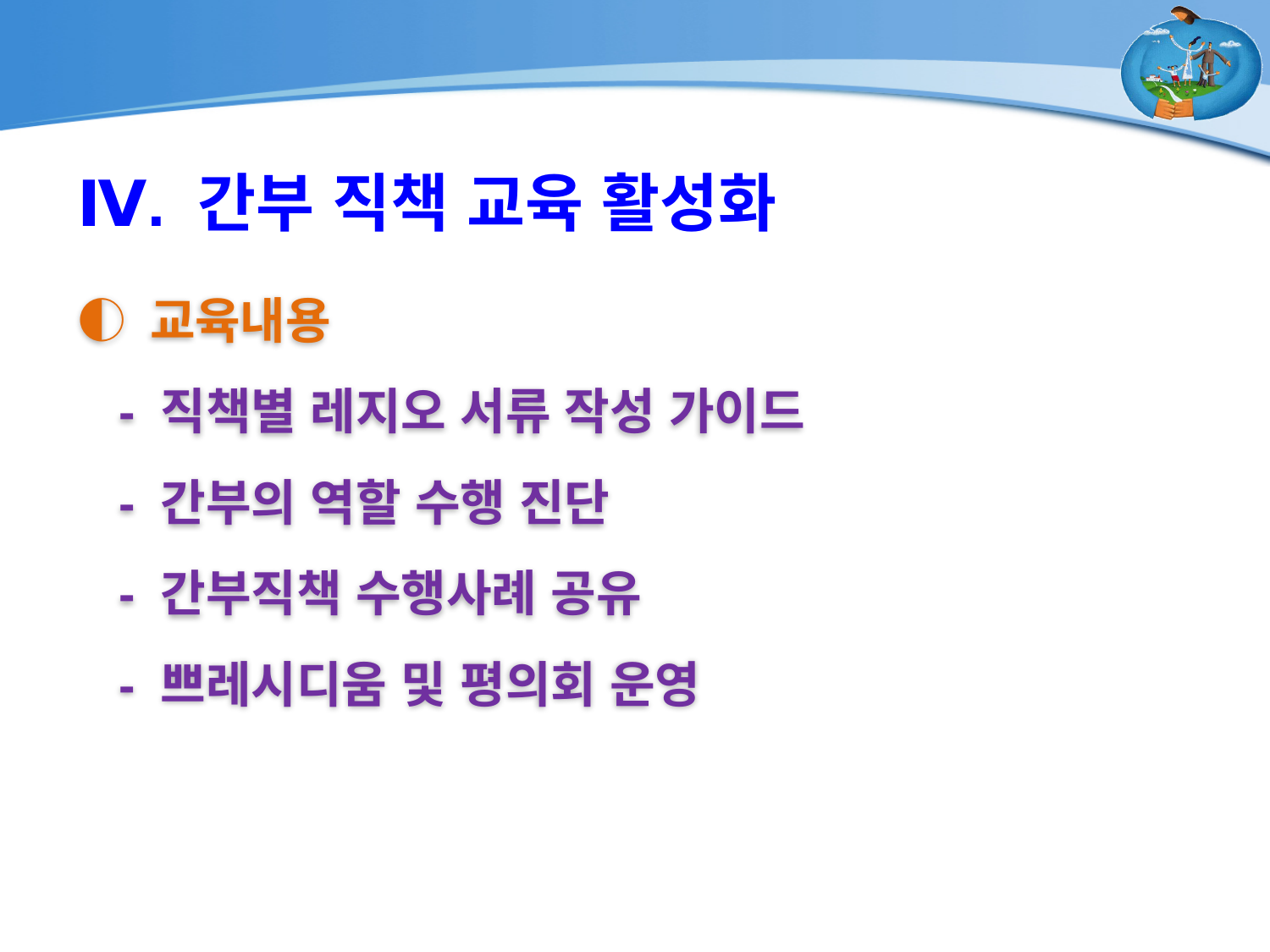

Ⅳ. 간부 직책 교육 활성화
◐ 교육내용
   - 직책별 레지오 서류 작성 가이드
   - 간부의 역할 수행 진단
   - 간부직책 수행사례 공유
   - 쁘레시디움 및 평의회 운영